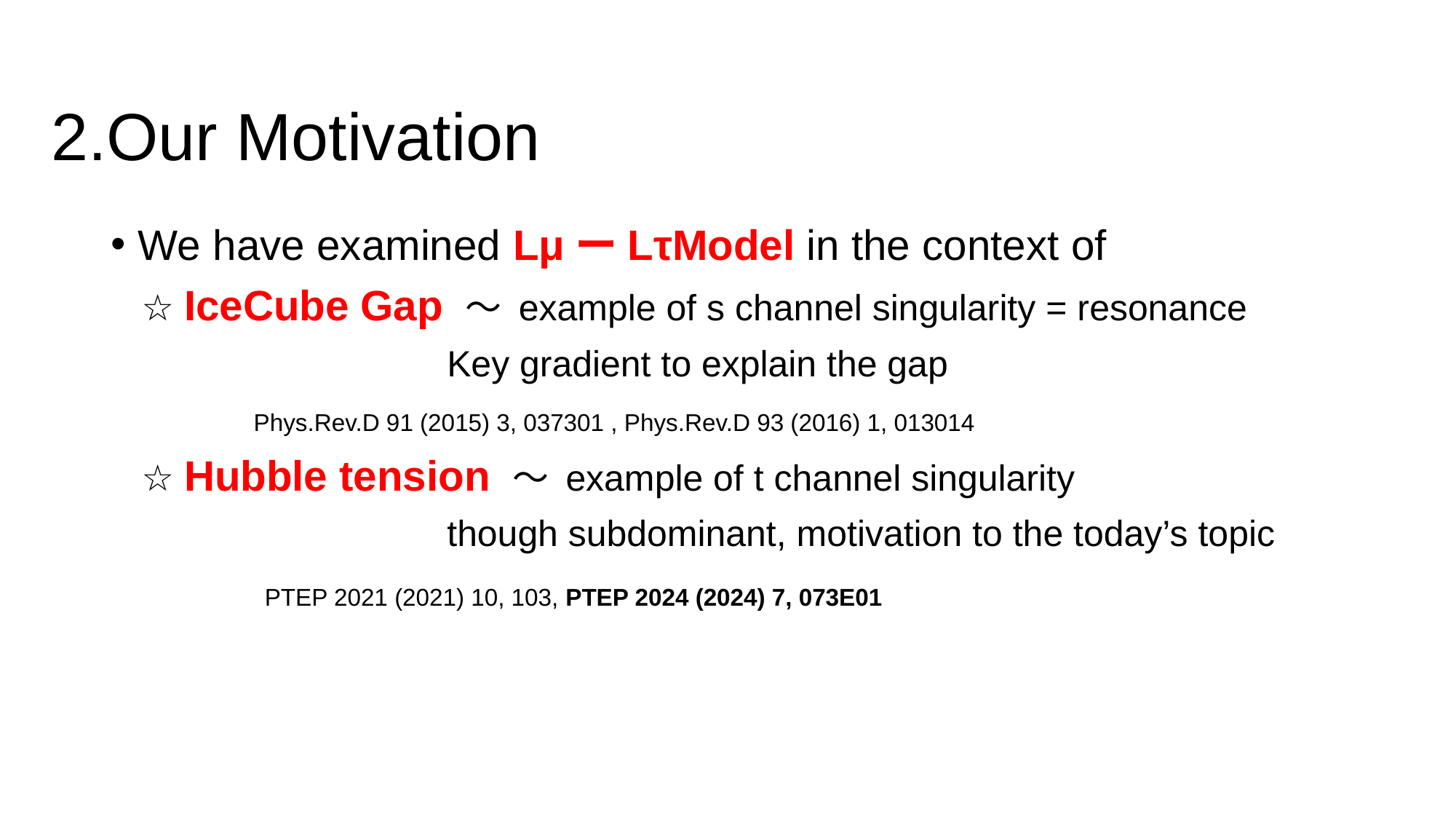

# 2.Our Motivation
We have examined LμーLτModel in the context of
   ☆ IceCube Gap ～ example of s channel singularity = resonance
                                 Key gradient to explain the gap
              Phys.Rev.D 91 (2015) 3, 037301 , Phys.Rev.D 93 (2016) 1, 013014
   ☆ Hubble tension ～ example of t channel singularity
                                 though subdominant, motivation to the today’s topic
             PTEP 2021 (2021) 10, 103, PTEP 2024 (2024) 7, 073E01